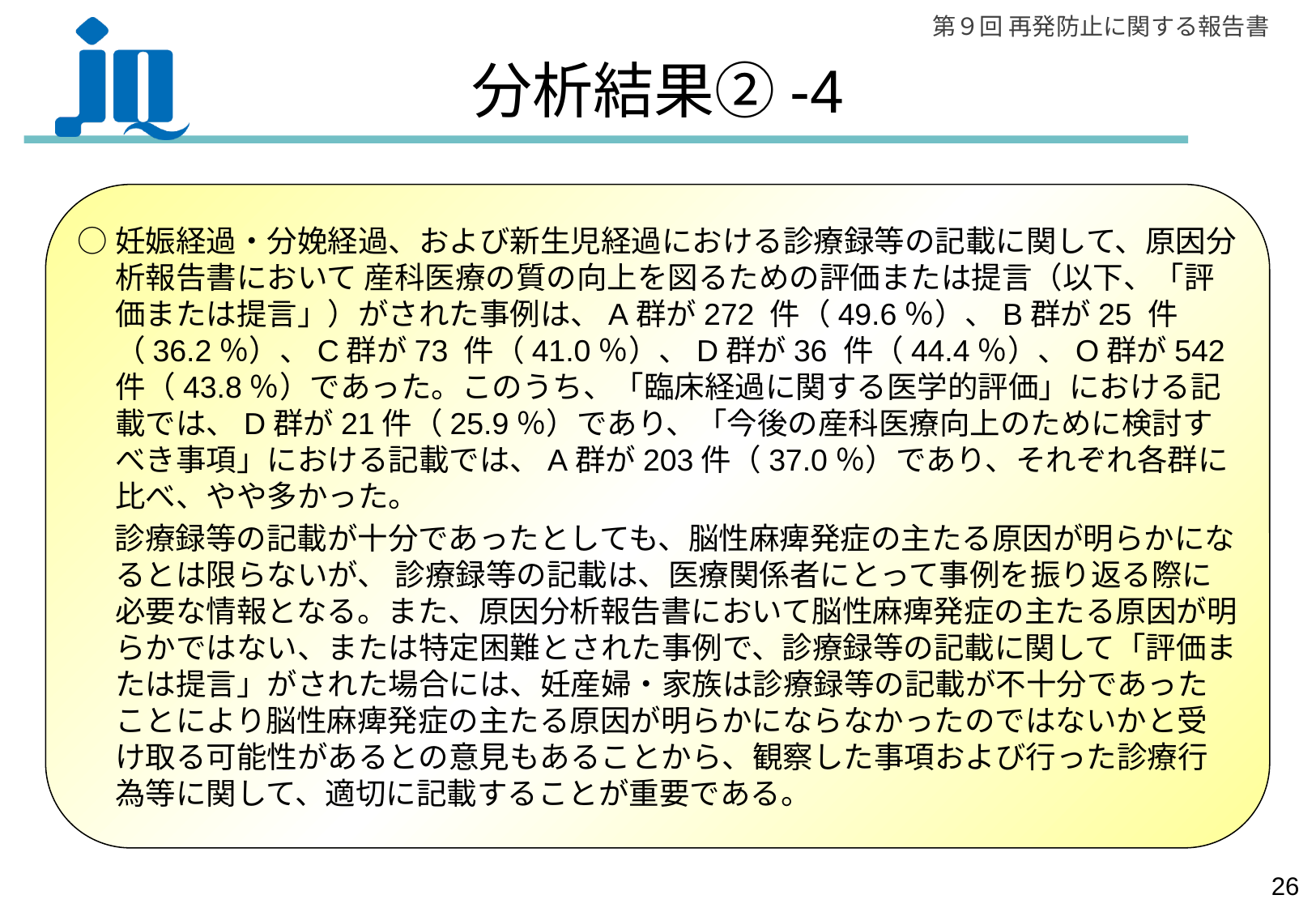

# 分析結果②-4
○妊娠経過・分娩経過、および新生児経過における診療録等の記載に関して、原因分析報告書において 産科医療の質の向上を図るための評価または提言（以下、「評価または提言」）がされた事例は、A群が272 件（49.6％）、B群が25 件（36.2％）、C群が73 件（41.0％）、D群が36 件（44.4％）、O群が542件（43.8％）であった。このうち、「臨床経過に関する医学的評価」における記載では、D群が21件（25.9％）であり、「今後の産科医療向上のために検討すべき事項」における記載では、A群が203件（37.0％）であり、それぞれ各群に比べ、やや多かった。
　 診療録等の記載が十分であったとしても、脳性麻痺発症の主たる原因が明らかになるとは限らないが、 診療録等の記載は、医療関係者にとって事例を振り返る際に必要な情報となる。また、原因分析報告書において脳性麻痺発症の主たる原因が明らかではない、または特定困難とされた事例で、診療録等の記載に関して「評価または提言」がされた場合には、妊産婦・家族は診療録等の記載が不十分であったことにより脳性麻痺発症の主たる原因が明らかにならなかったのではないかと受け取る可能性があるとの意見もあることから、観察した事項および行った診療行為等に関して、適切に記載することが重要である。
26